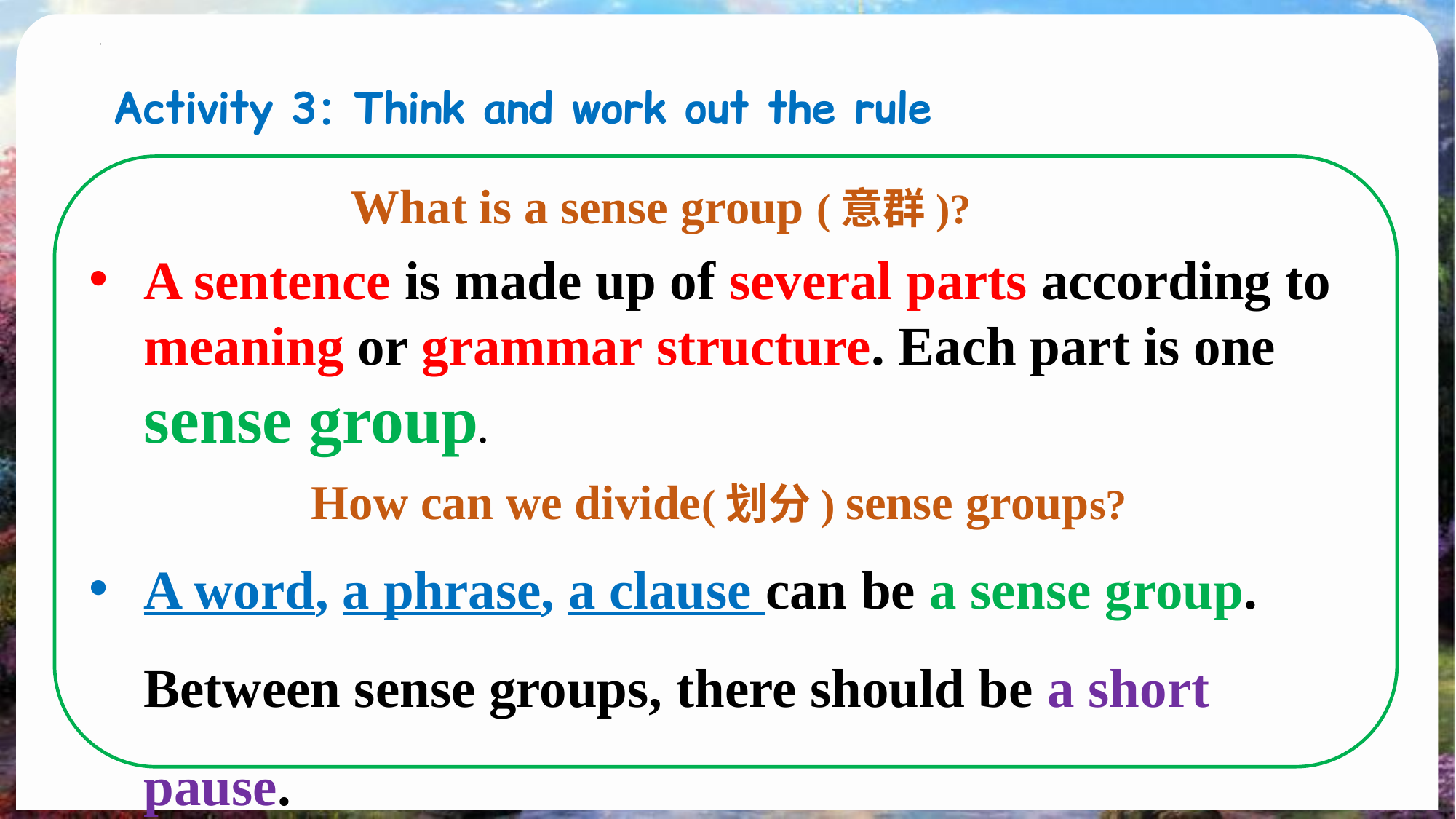

Activity 3: Think and work out the rule

A sentence is made up of several parts according to meaning or grammar structure. Each part is one sense group.

A word, a phrase, a clause can be a sense group. Between sense groups, there should be a short pause.
What is a sense group (意群)?
How can we divide(划分) sense groups?